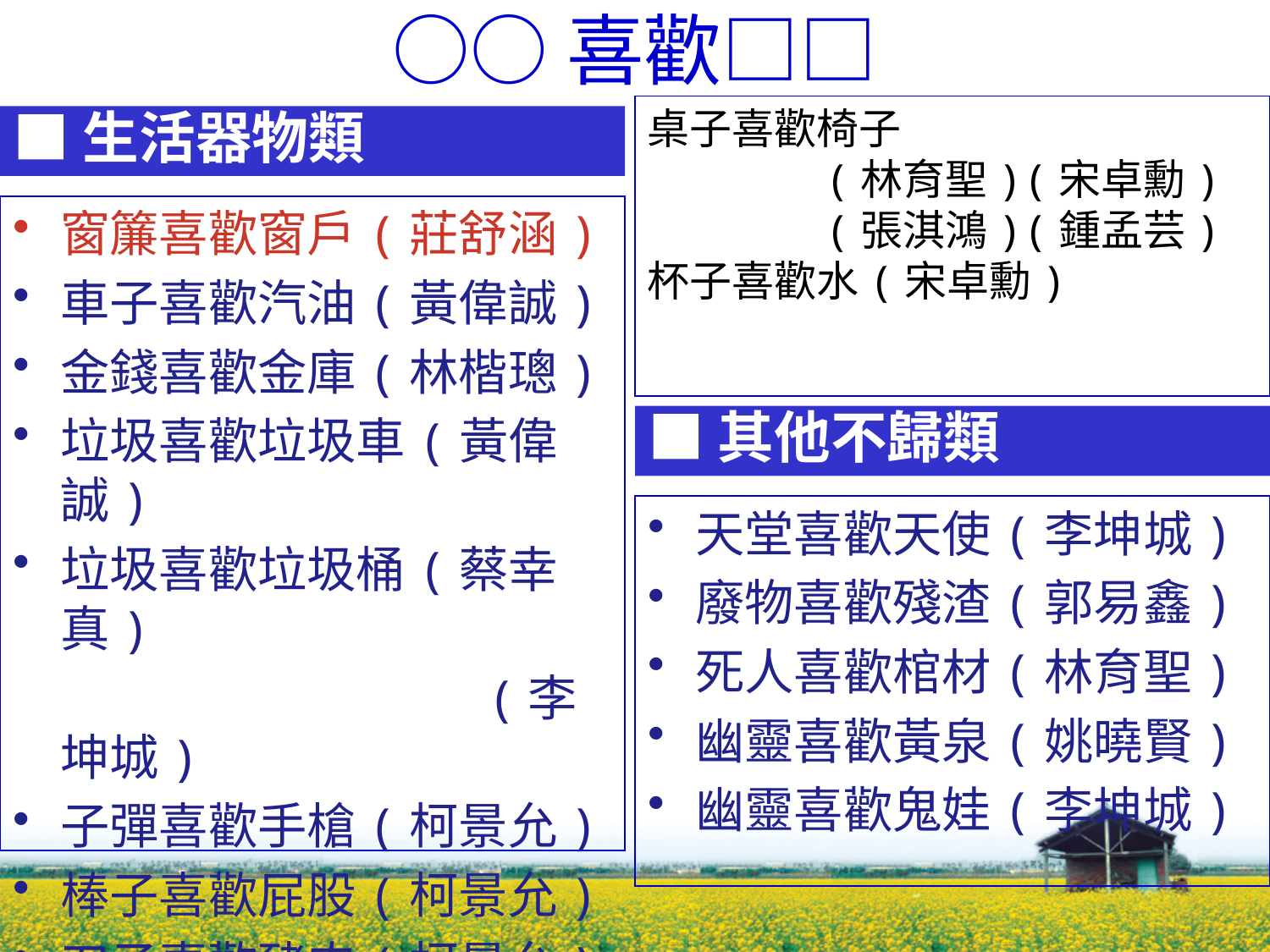

# ○○喜歡□□
桌子喜歡椅子
       (林育聖)(宋卓勳)
       (張淇鴻)(鍾孟芸)
杯子喜歡水(宋卓勳)
■生活器物類
窗簾喜歡窗戶(莊舒涵)
車子喜歡汽油(黃偉誠)
金錢喜歡金庫(林楷璁)
垃圾喜歡垃圾車(黃偉誠)
垃圾喜歡垃圾桶(蔡幸真)
                (李坤城)
子彈喜歡手槍(柯景允)
棒子喜歡屁股(柯景允)
刀子喜歡豬肉(柯景允)

■其他不歸類
天堂喜歡天使(李坤城)
廢物喜歡殘渣(郭易鑫)
死人喜歡棺材(林育聖)
幽靈喜歡黃泉(姚曉賢)
幽靈喜歡鬼娃(李坤城)